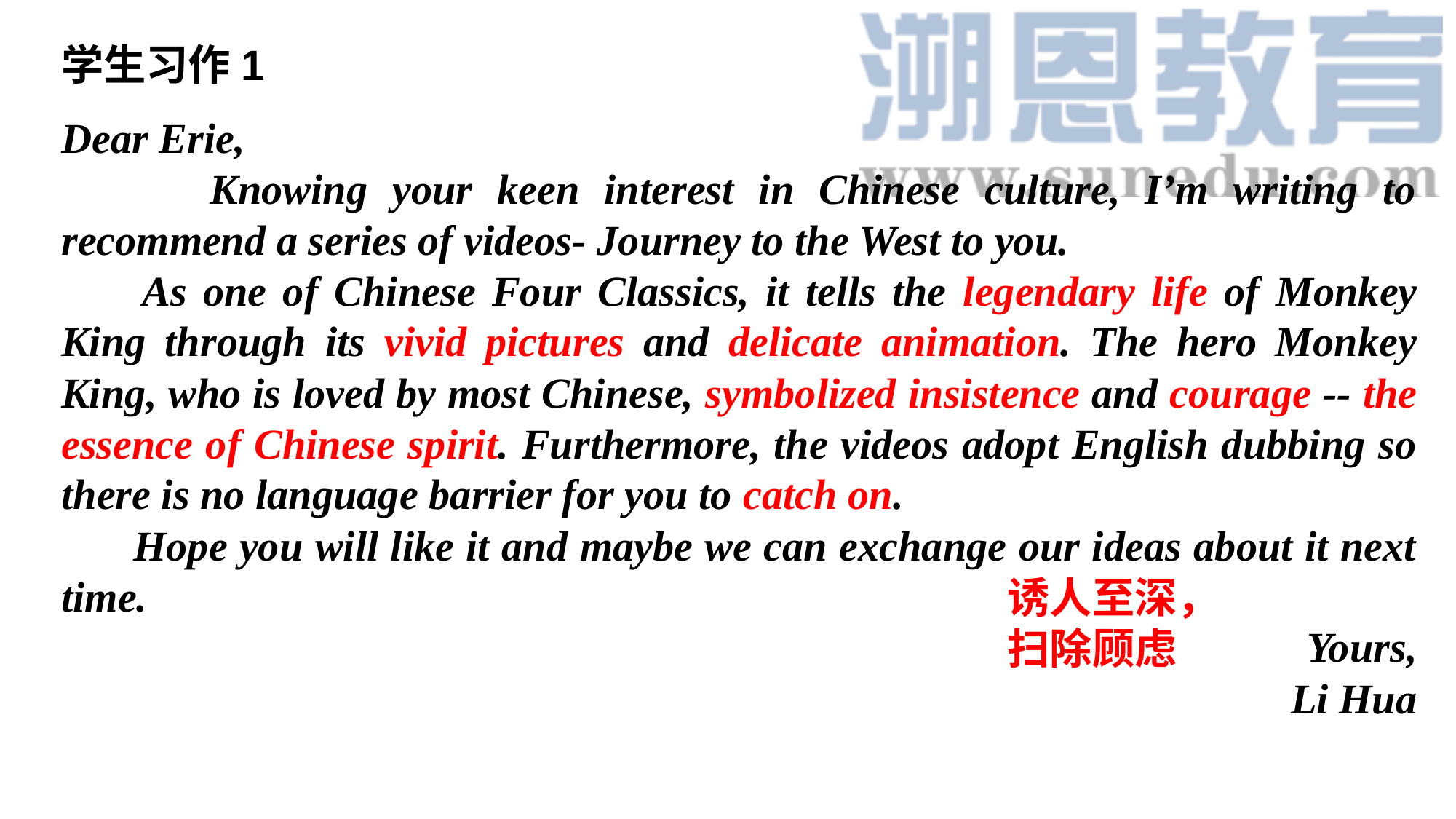

学生习作1
Dear Erie,
      Knowing your keen interest in Chinese culture, I’m writing to recommend a series of videos- Journey to the West to you.
     As one of Chinese Four Classics, it tells the legendary life of Monkey King through its vivid pictures and delicate animation. The hero Monkey King, who is loved by most Chinese, symbolized insistence and courage -- the essence of Chinese spirit. Furthermore, the videos adopt English dubbing so there is no language barrier for you to catch on.
      Hope you will like it and maybe we can exchange our ideas about it next time.
Yours,
Li Hua
诱人至深，扫除顾虑